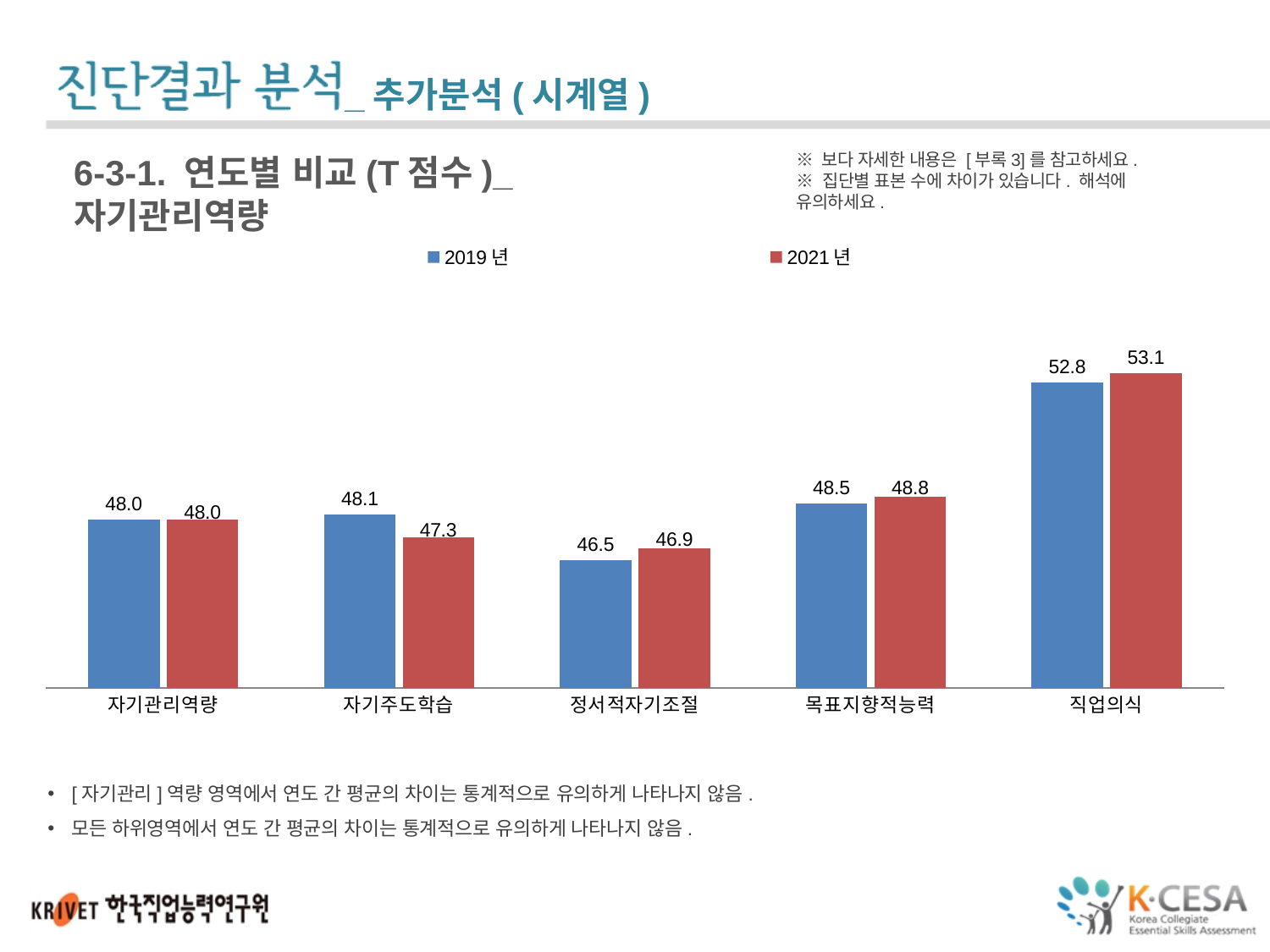

_추가분석(시계열)
※ 보다 자세한 내용은 [부록3]를 참고하세요.
※ 집단별 표본 수에 차이가 있습니다. 해석에 유의하세요.
6-3-1. 연도별 비교(T점수)_자기관리역량

### Chart

| Category | 2019년 | 2021년 |
|---|---|---|
| 자기관리역량 | 47.96901360544218 | 47.96759408602146 |
| 자기주도학습 | 48.136156462584935 | 47.33032258064501 |
| 정서적자기조절 | 46.534863945578266 | 46.93591397849461 |
| 목표지향적능력 | 48.52513605442185 | 48.75819892473116 |
| 직업의식 | 52.80615646258509 | 53.14969086021502 |
[자기관리]역량 영역에서 연도 간 평균의 차이는 통계적으로 유의하게 나타나지 않음.
모든 하위영역에서 연도 간 평균의 차이는 통계적으로 유의하게 나타나지 않음.